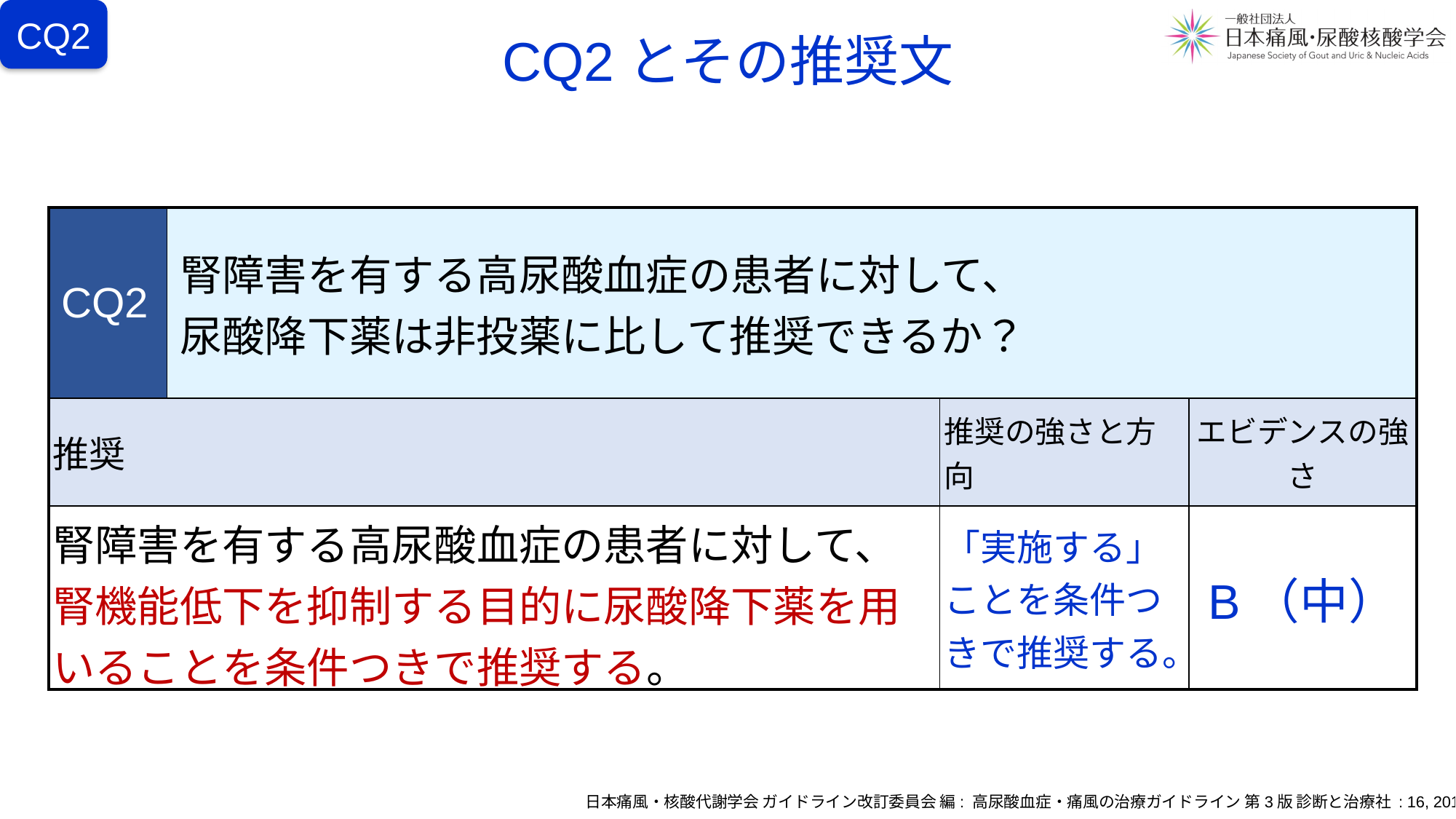

# CQ2とその推奨文
CQ2
| CQ2 | 腎障害を有する高尿酸血症の患者に対して、 尿酸降下薬は非投薬に比して推奨できるか？ |  |  |
| --- | --- | --- | --- |
| 推奨 |  | 推奨の強さと方向 | エビデンスの強さ |
| 腎障害を有する高尿酸血症の患者に対して、腎機能低下を抑制する目的に尿酸降下薬を用いることを条件つきで推奨する。 |  | 「実施する」ことを条件つきで推奨する。 | B（中） |
日本痛風・核酸代謝学会 ガイドライン改訂委員会 編: 高尿酸血症・痛風の治療ガイドライン 第3版 診断と治療社 : 16, 2018